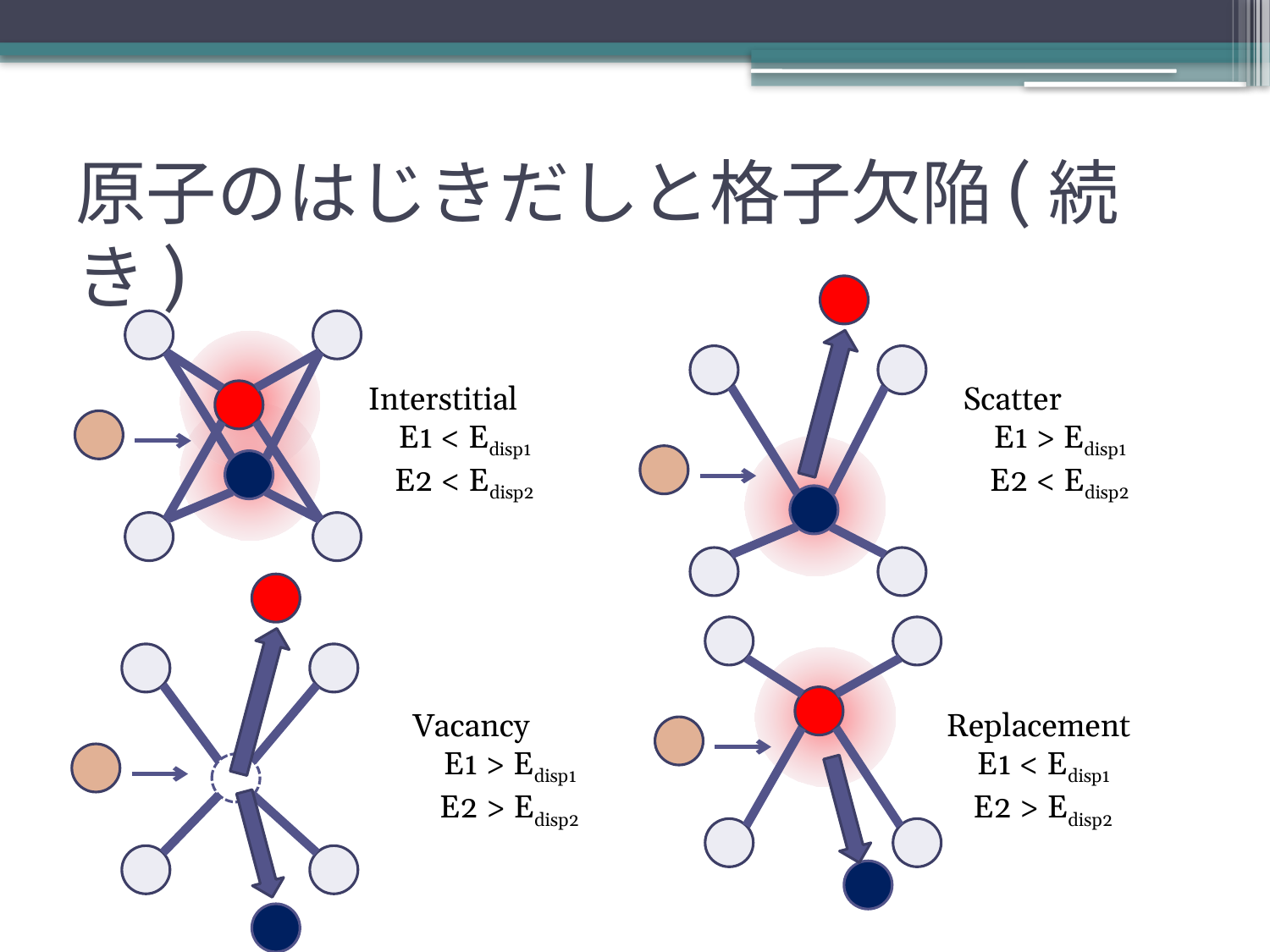

# 原子のはじきだしと格子欠陥(続き)

Interstitial
    E1 < Edisp1
      E2 < Edisp2
Scatter
    E1 > Edisp1
      E2 < Edisp2

Vacancy
    E1 > Edisp1
      E2 > Edisp2
Replacement
    E1 < Edisp1
      E2 > Edisp2